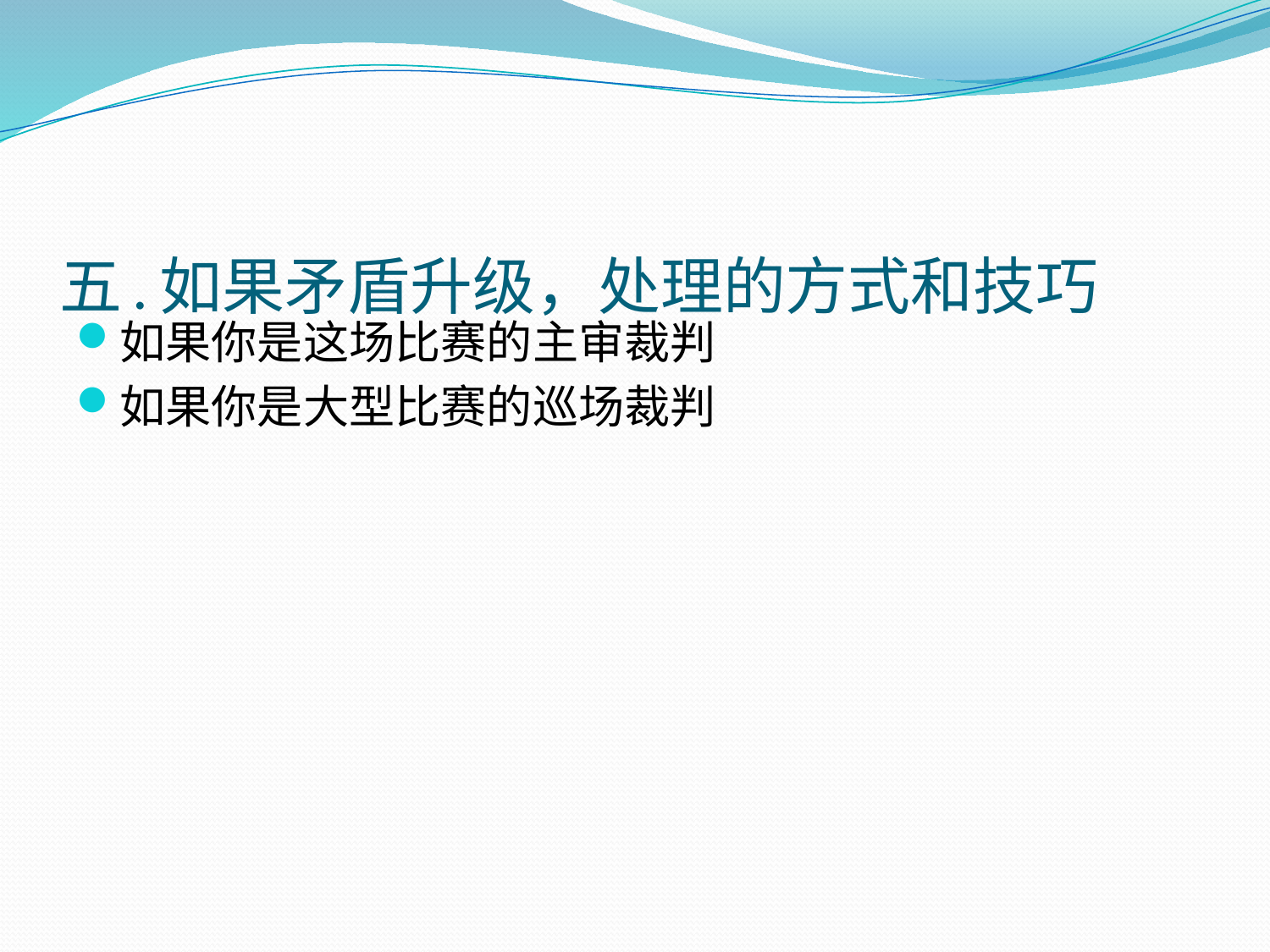

# 五.如果矛盾升级，处理的方式和技巧
如果你是这场比赛的主审裁判
如果你是大型比赛的巡场裁判